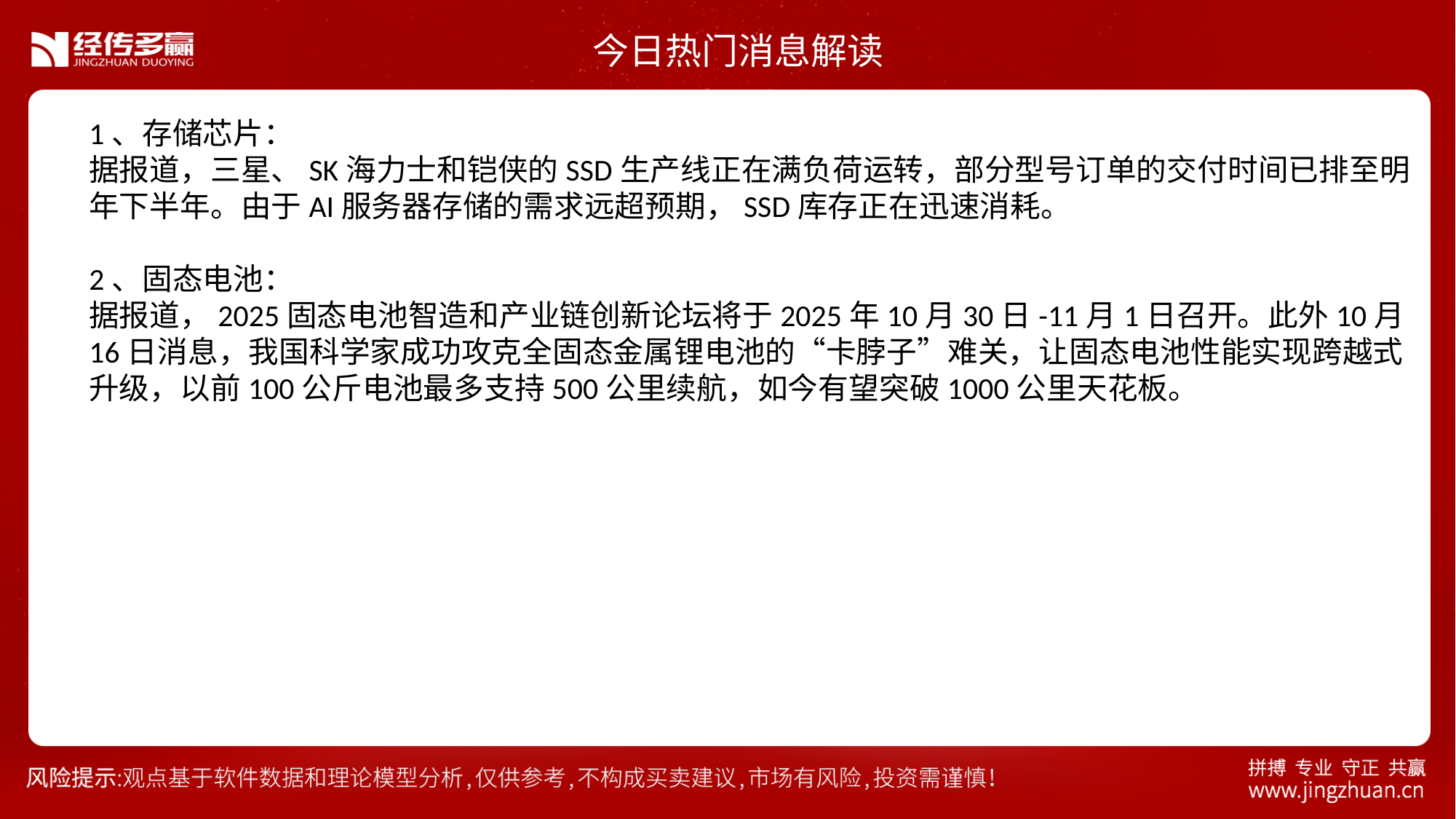

今日热门消息解读
1、存储芯片：
据报道，三星、SK海力士和铠侠的SSD生产线正在满负荷运转，部分型号订单的交付时间已排至明年下半年。由于AI服务器存储的需求远超预期，SSD库存正在迅速消耗。

2、固态电池：
据报道，2025固态电池智造和产业链创新论坛将于2025年10月30日-11月1日召开。此外10月16日消息，我国科学家成功攻克全固态金属锂电池的“卡脖子”难关，让固态电池性能实现跨越式升级，以前100公斤电池最多支持500公里续航，如今有望突破1000公里天花板。